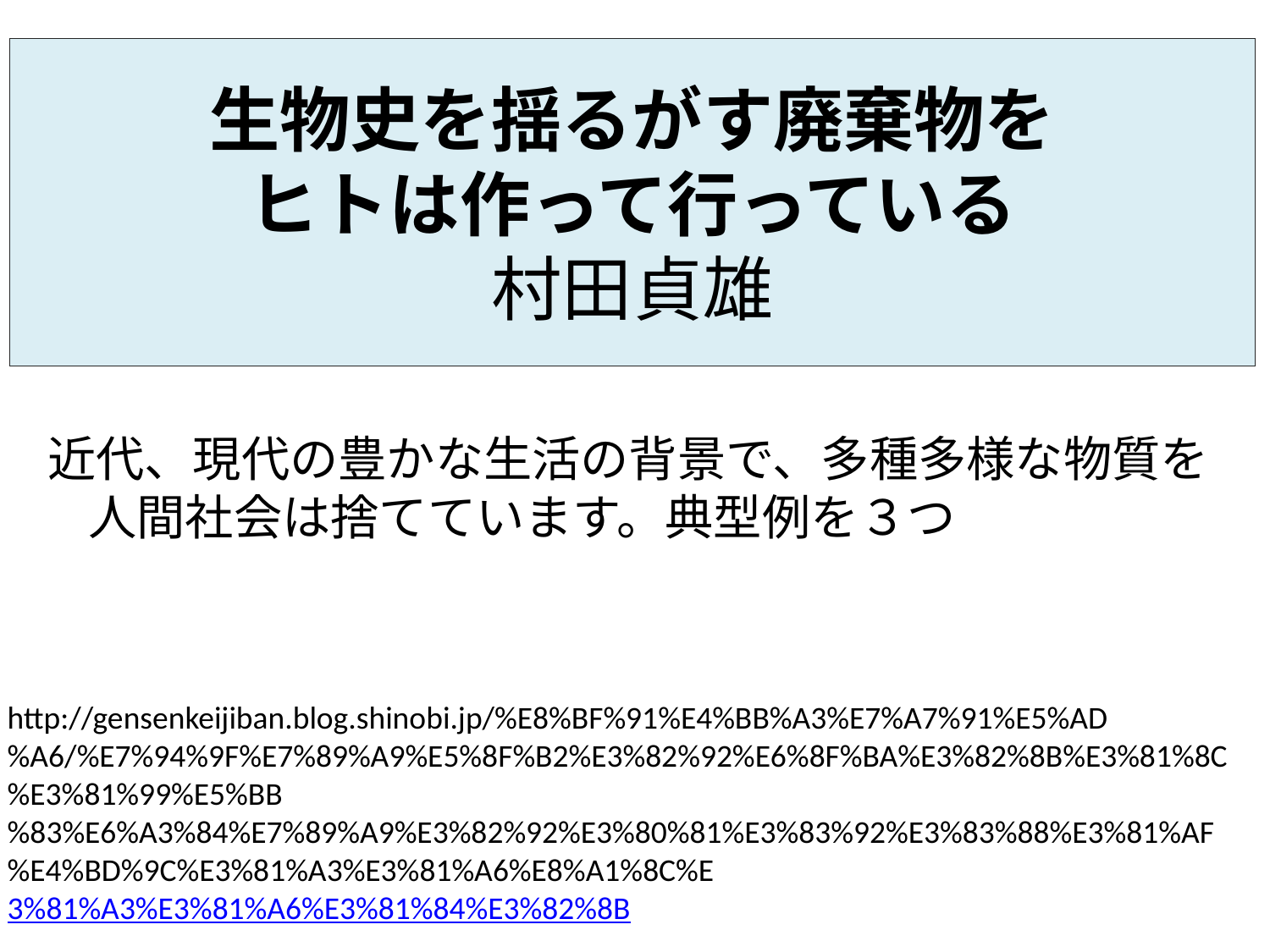

# 生物史を揺るがす廃棄物を ヒトは作って行っている 村田貞雄
近代、現代の豊かな生活の背景で、多種多様な物質を人間社会は捨てています。典型例を３つ
http://gensenkeijiban.blog.shinobi.jp/%E8%BF%91%E4%BB%A3%E7%A7%91%E5%AD%A6/%E7%94%9F%E7%89%A9%E5%8F%B2%E3%82%92%E6%8F%BA%E3%82%8B%E3%81%8C%E3%81%99%E5%BB%83%E6%A3%84%E7%89%A9%E3%82%92%E3%80%81%E3%83%92%E3%83%88%E3%81%AF%E4%BD%9C%E3%81%A3%E3%81%A6%E8%A1%8C%E3%81%A3%E3%81%A6%E3%81%84%E3%82%8B